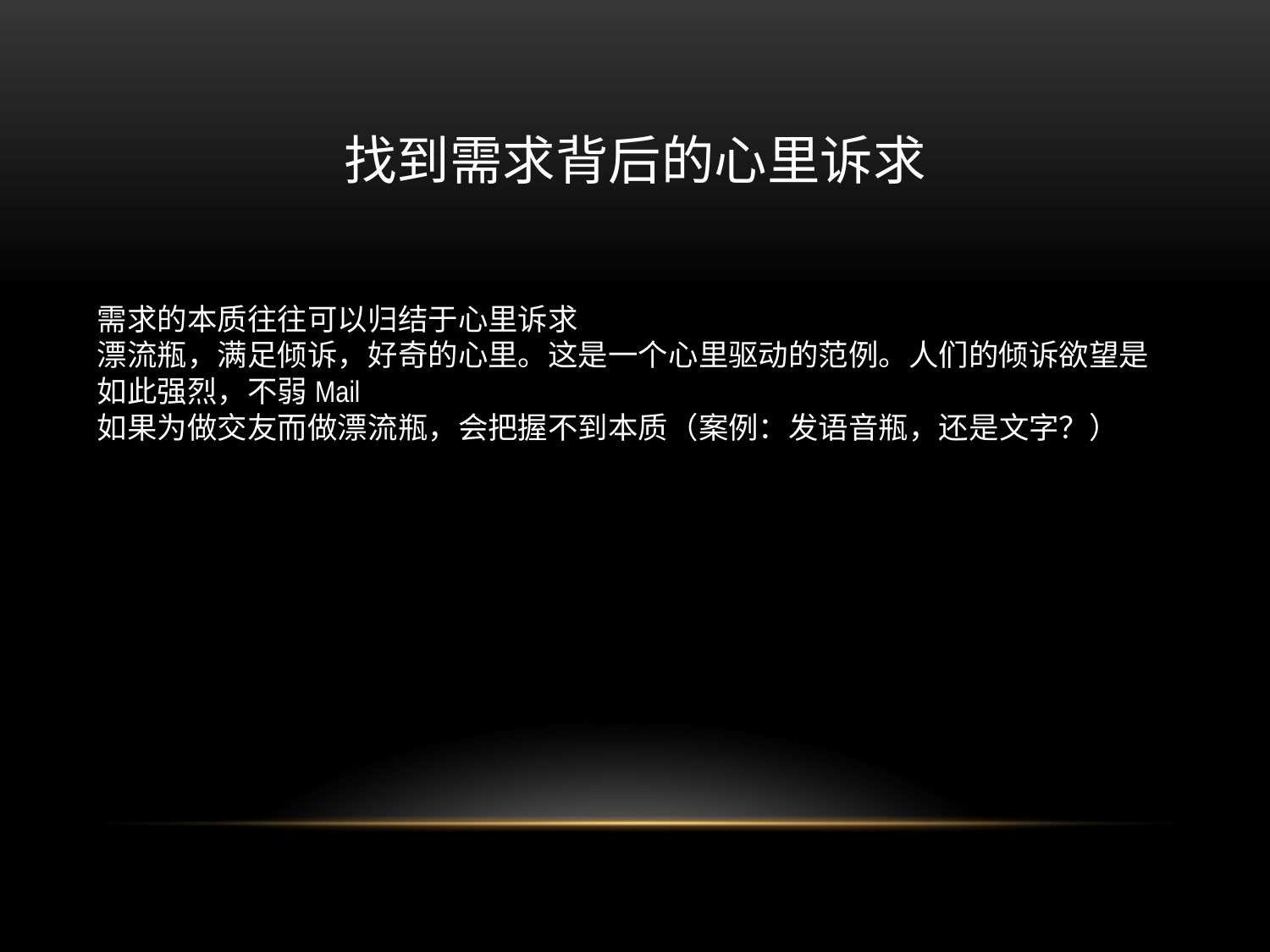

# 找到需求背后的心里诉求

需求的本质往往可以归结于心里诉求
漂流瓶，满足倾诉，好奇的心里。这是一个心里驱动的范例。人们的倾诉欲望是如此强烈，不弱Mail
如果为做交友而做漂流瓶，会把握不到本质（案例：发语音瓶，还是文字？）